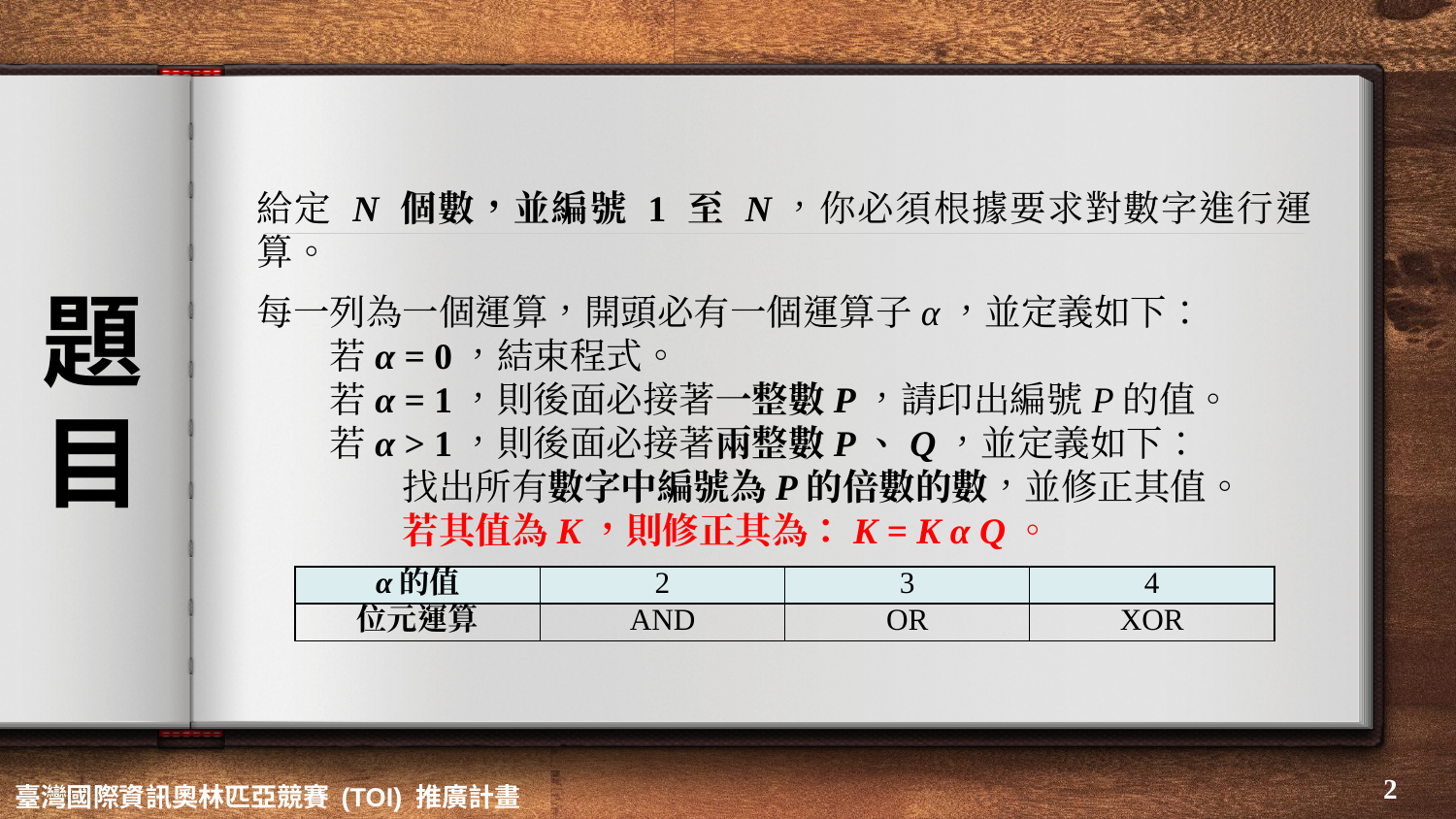

給定 N 個數，並編號 1 至 N，你必須根據要求對數字進行運算。

每一列為一個運算，開頭必有一個運算子α，並定義如下：
　　若α = 0，結束程式。
　　若α = 1，則後面必接著一整數P，請印出編號P的值。
　　若α > 1，則後面必接著兩整數P、Q，並定義如下：
	找出所有數字中編號為P的倍數的數，並修正其值。
	若其值為K，則修正其為：K = K α Q。
# 題 目
| α的值 | 2 | 3 | 4 |
| --- | --- | --- | --- |
| 位元運算 | AND | OR | XOR |
2